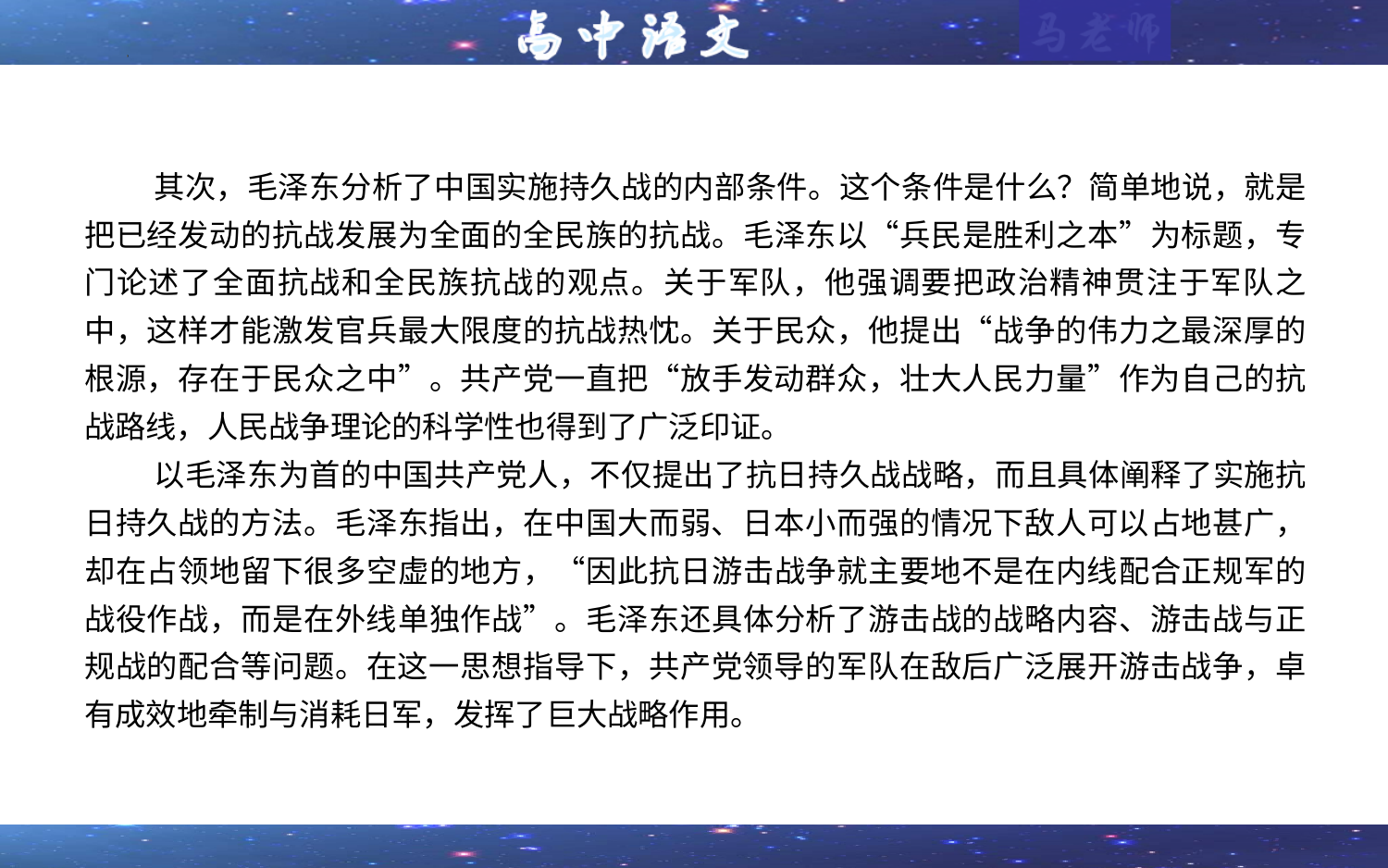

其次，毛泽东分析了中国实施持久战的内部条件。这个条件是什么？简单地说，就是把已经发动的抗战发展为全面的全民族的抗战。毛泽东以“兵民是胜利之本”为标题，专门论述了全面抗战和全民族抗战的观点。关于军队，他强调要把政治精神贯注于军队之中，这样才能激发官兵最大限度的抗战热忱。关于民众，他提出“战争的伟力之最深厚的根源，存在于民众之中”。共产党一直把“放手发动群众，壮大人民力量”作为自己的抗战路线，人民战争理论的科学性也得到了广泛印证。
以毛泽东为首的中国共产党人，不仅提出了抗日持久战战略，而且具体阐释了实施抗日持久战的方法。毛泽东指出，在中国大而弱、日本小而强的情况下敌人可以占地甚广，却在占领地留下很多空虚的地方，“因此抗日游击战争就主要地不是在内线配合正规军的战役作战，而是在外线单独作战”。毛泽东还具体分析了游击战的战略内容、游击战与正规战的配合等问题。在这一思想指导下，共产党领导的军队在敌后广泛展开游击战争，卓有成效地牵制与消耗日军，发挥了巨大战略作用。